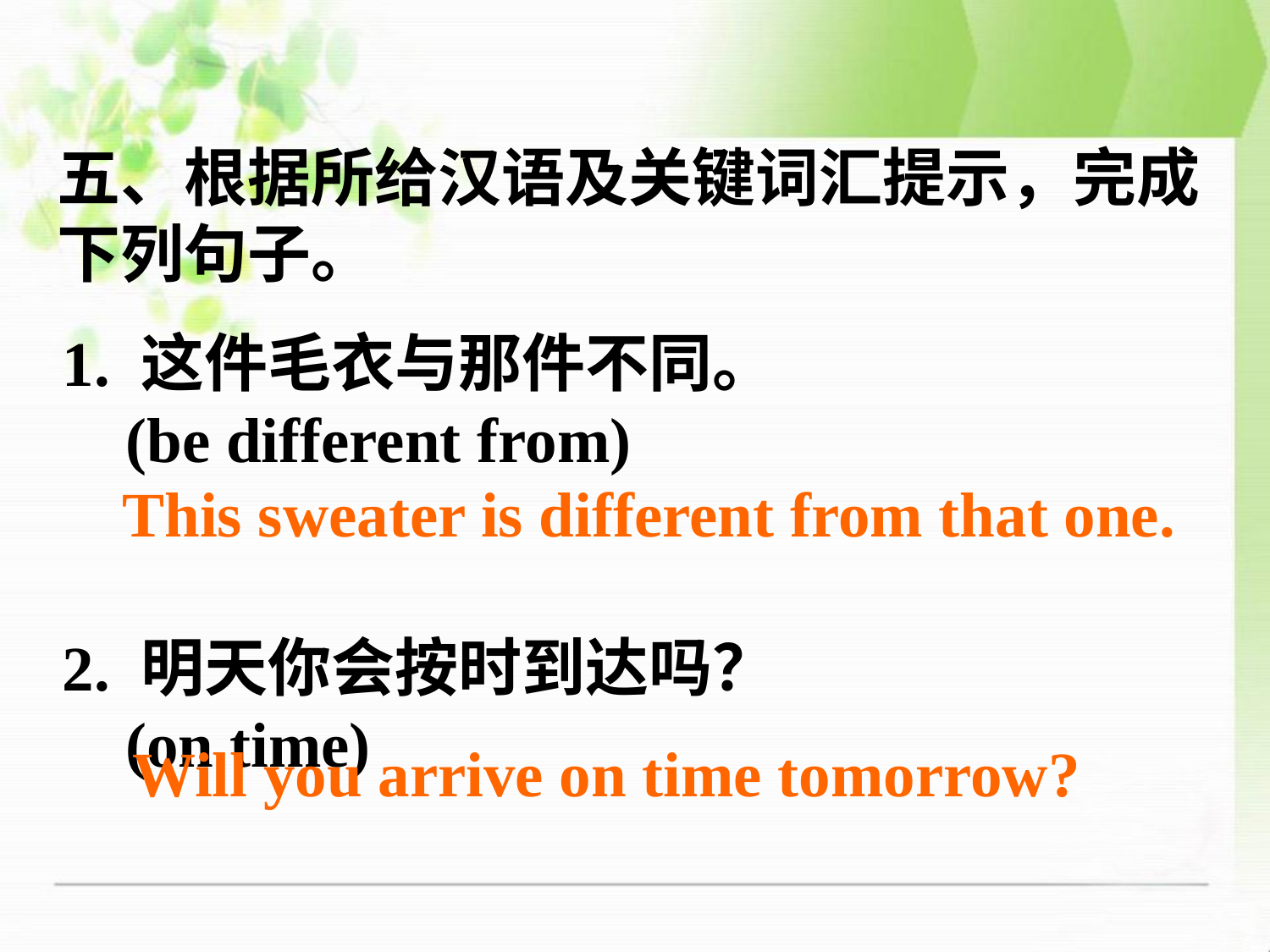

五、根据所给汉语及关键词汇提示，完成下列句子。
1. 这件毛衣与那件不同。
    (be different from)

2. 明天你会按时到达吗？
    (on time)
This sweater is different from that one.
Will you arrive on time tomorrow?